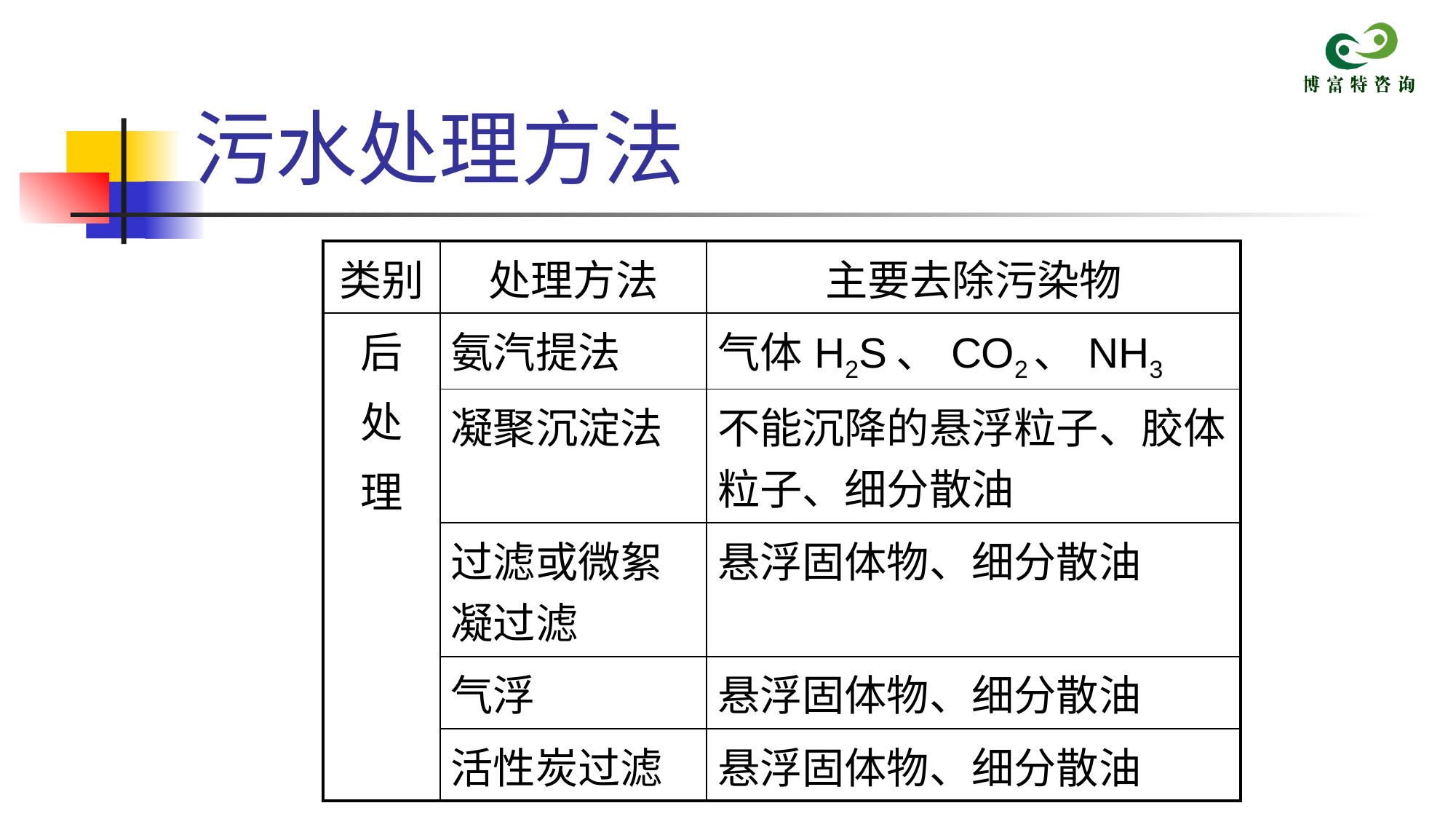

# 污水处理方法

| 类别 | 处理方法 | 主要去除污染物 |
| --- | --- | --- |
| 后 处 理 | 氨汽提法 | 气体H2S、CO2、NH3 |
|  | 凝聚沉淀法 | 不能沉降的悬浮粒子、胶体粒子、细分散油 |
|  | 过滤或微絮凝过滤 | 悬浮固体物、细分散油 |
|  | 气浮 | 悬浮固体物、细分散油 |
|  | 活性炭过滤 | 悬浮固体物、细分散油 |